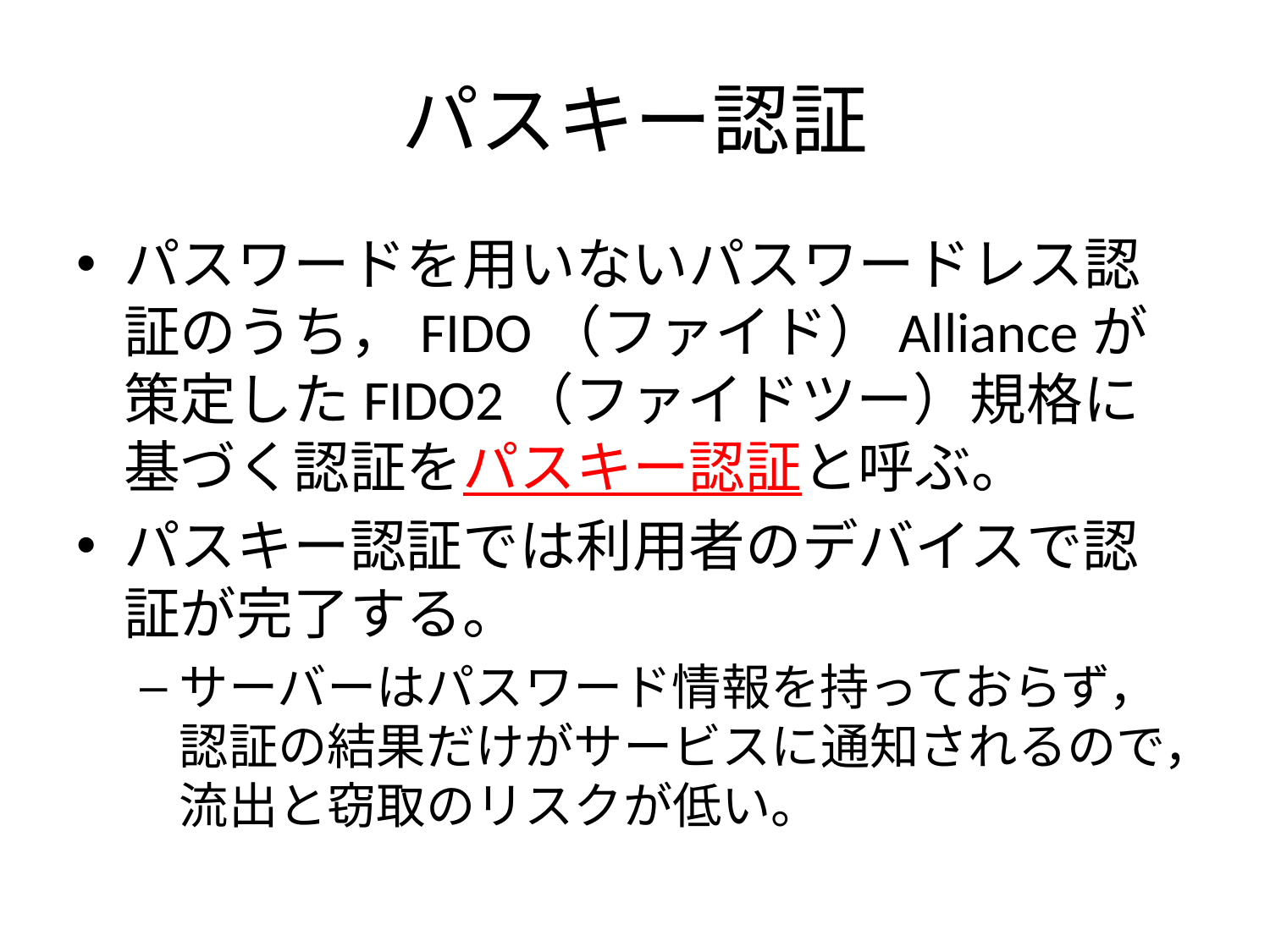

# パスキー認証
パスワードを用いないパスワードレス認証のうち，FIDO（ファイド）Allianceが策定したFIDO2（ファイドツー）規格に基づく認証をパスキー認証と呼ぶ。
パスキー認証では利用者のデバイスで認証が完了する。
サーバーはパスワード情報を持っておらず，認証の結果だけがサービスに通知されるので，流出と窃取のリスクが低い。